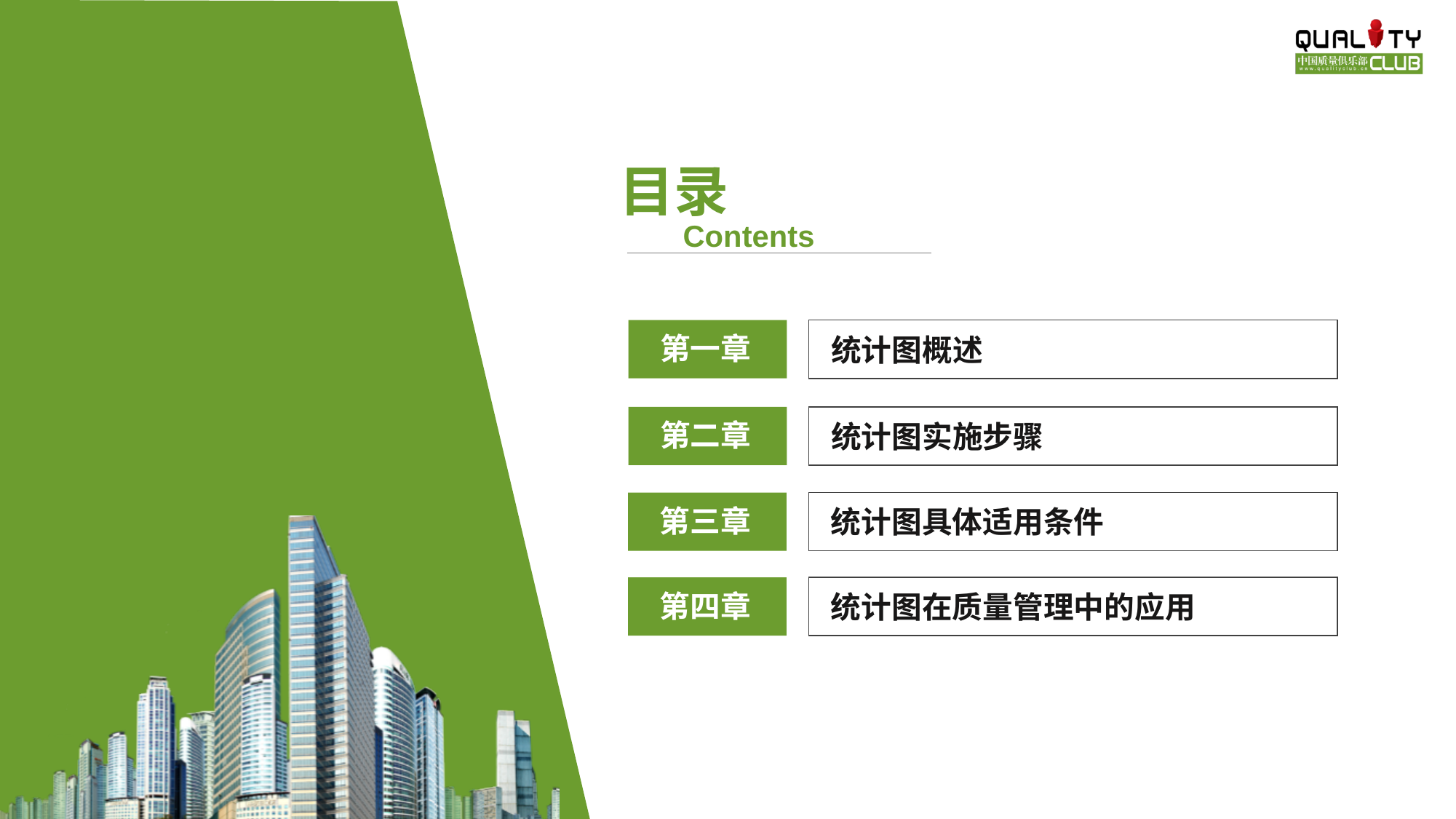

目录
Contents

第一章
统计图概述

第二章
统计图实施步骤

第三章
统计图具体适用条件

第四章
统计图在质量管理中的应用